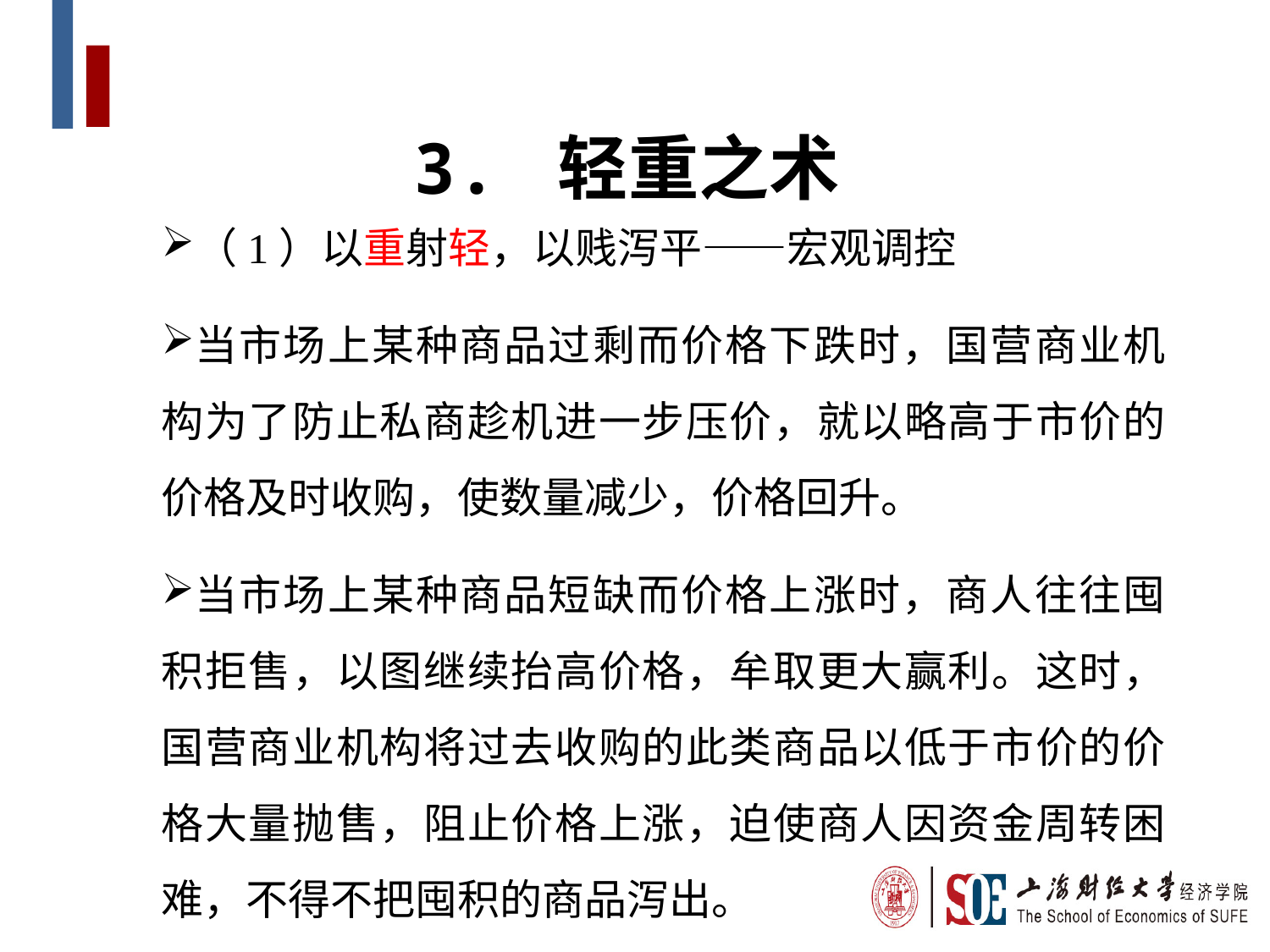

3. 轻重之术
（1）以重射轻，以贱泻平——宏观调控
当市场上某种商品过剩而价格下跌时，国营商业机构为了防止私商趁机进一步压价，就以略高于市价的价格及时收购，使数量减少，价格回升。
当市场上某种商品短缺而价格上涨时，商人往往囤积拒售，以图继续抬高价格，牟取更大赢利。这时，国营商业机构将过去收购的此类商品以低于市价的价格大量抛售，阻止价格上涨，迫使商人因资金周转困难，不得不把囤积的商品泻出。